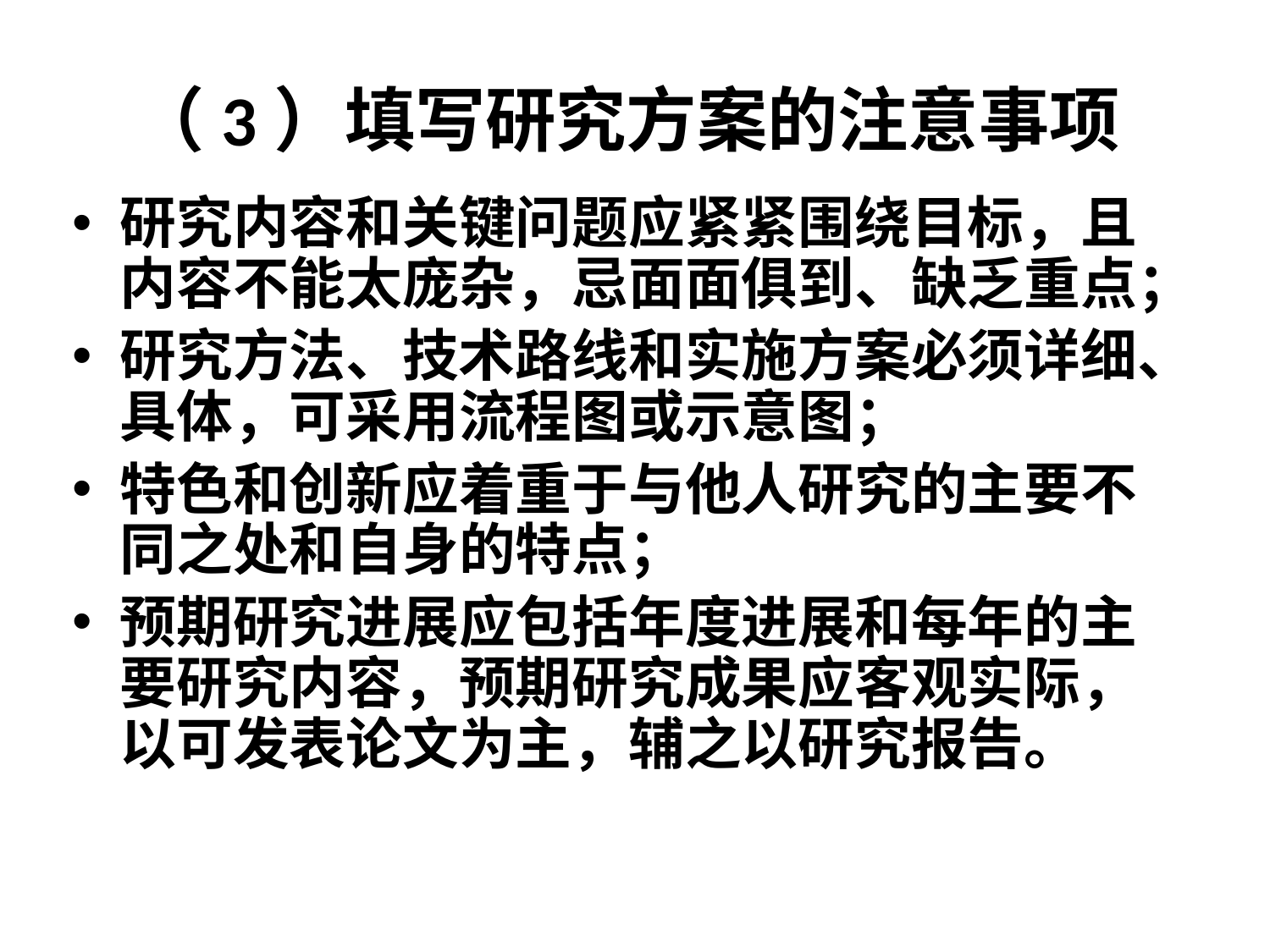

# （3）填写研究方案的注意事项
研究内容和关键问题应紧紧围绕目标，且内容不能太庞杂，忌面面俱到、缺乏重点；
研究方法、技术路线和实施方案必须详细、具体，可采用流程图或示意图；
特色和创新应着重于与他人研究的主要不同之处和自身的特点；
预期研究进展应包括年度进展和每年的主要研究内容，预期研究成果应客观实际，以可发表论文为主，辅之以研究报告。